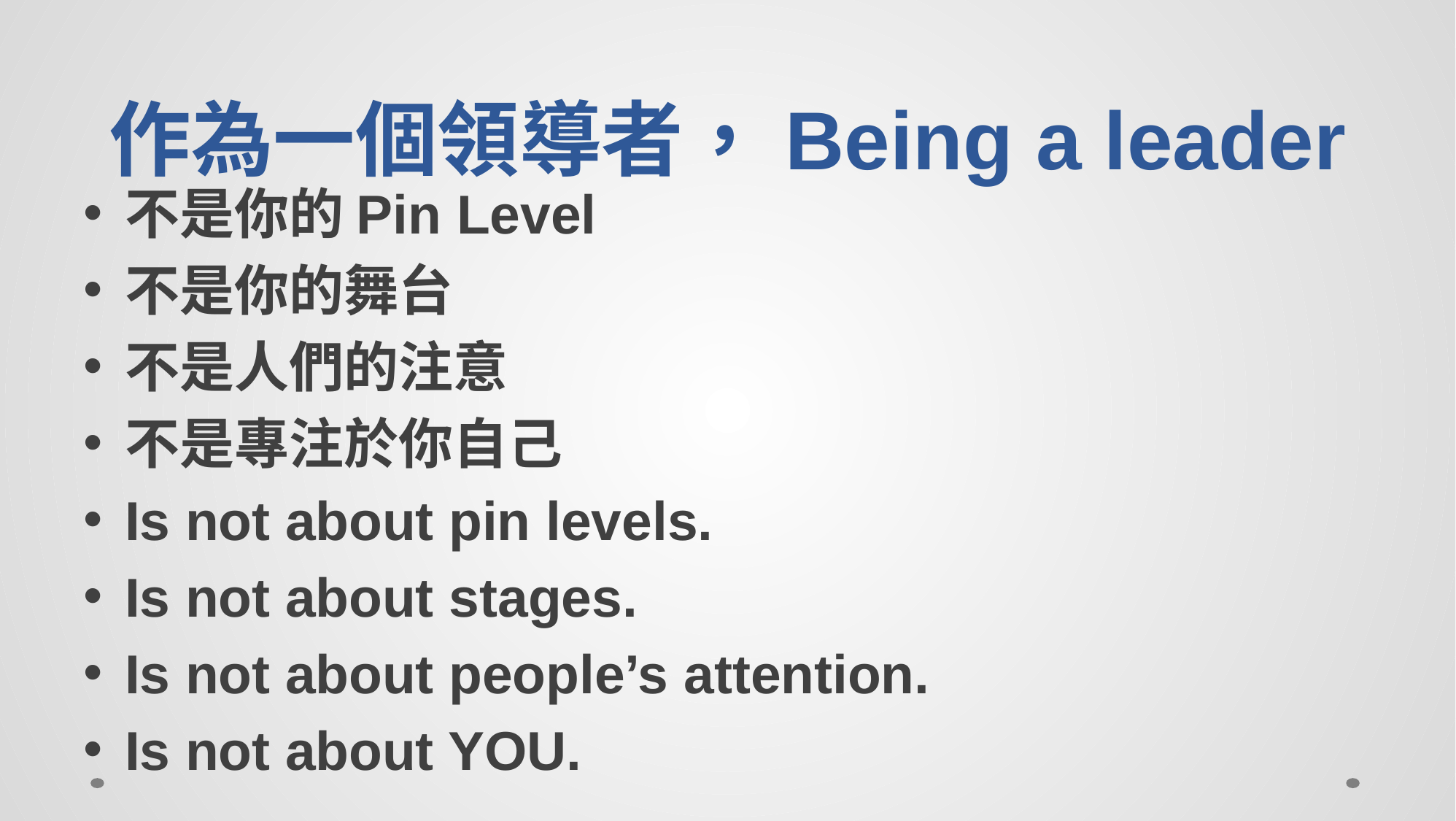

# 作為一個領導者，Being a leader
不是你的Pin Level
不是你的舞台
不是人們的注意
不是專注於你自己
Is not about pin levels.
Is not about stages.
Is not about people’s attention.
Is not about YOU.